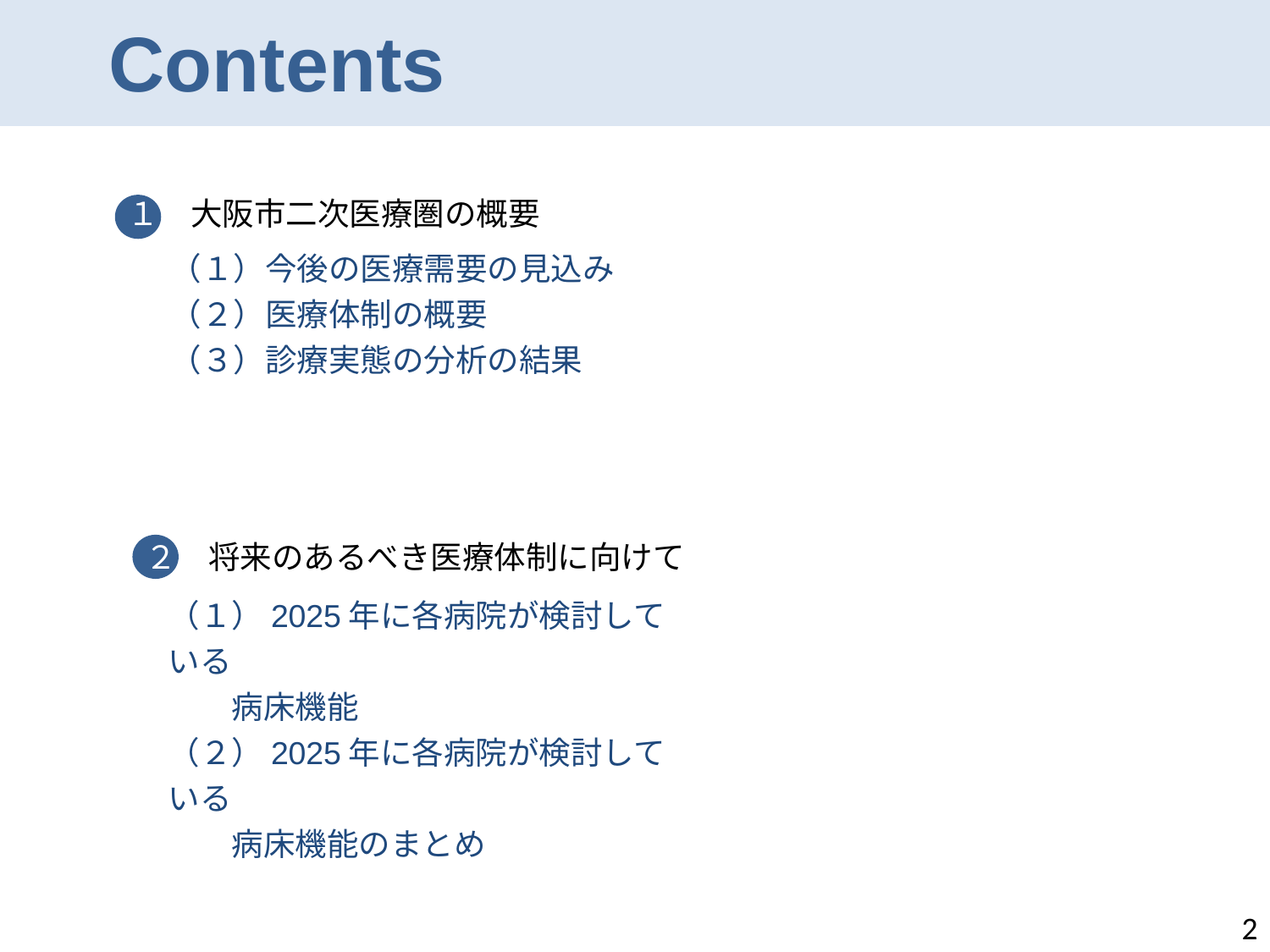

Contents
１　大阪市二次医療圏の概要

（１）今後の医療需要の見込み
（２）医療体制の概要
（３）診療実態の分析の結果
２　将来のあるべき医療体制に向けて

（１）2025年に各病院が検討している
　　病床機能
（２）2025年に各病院が検討している
　　病床機能のまとめ

2